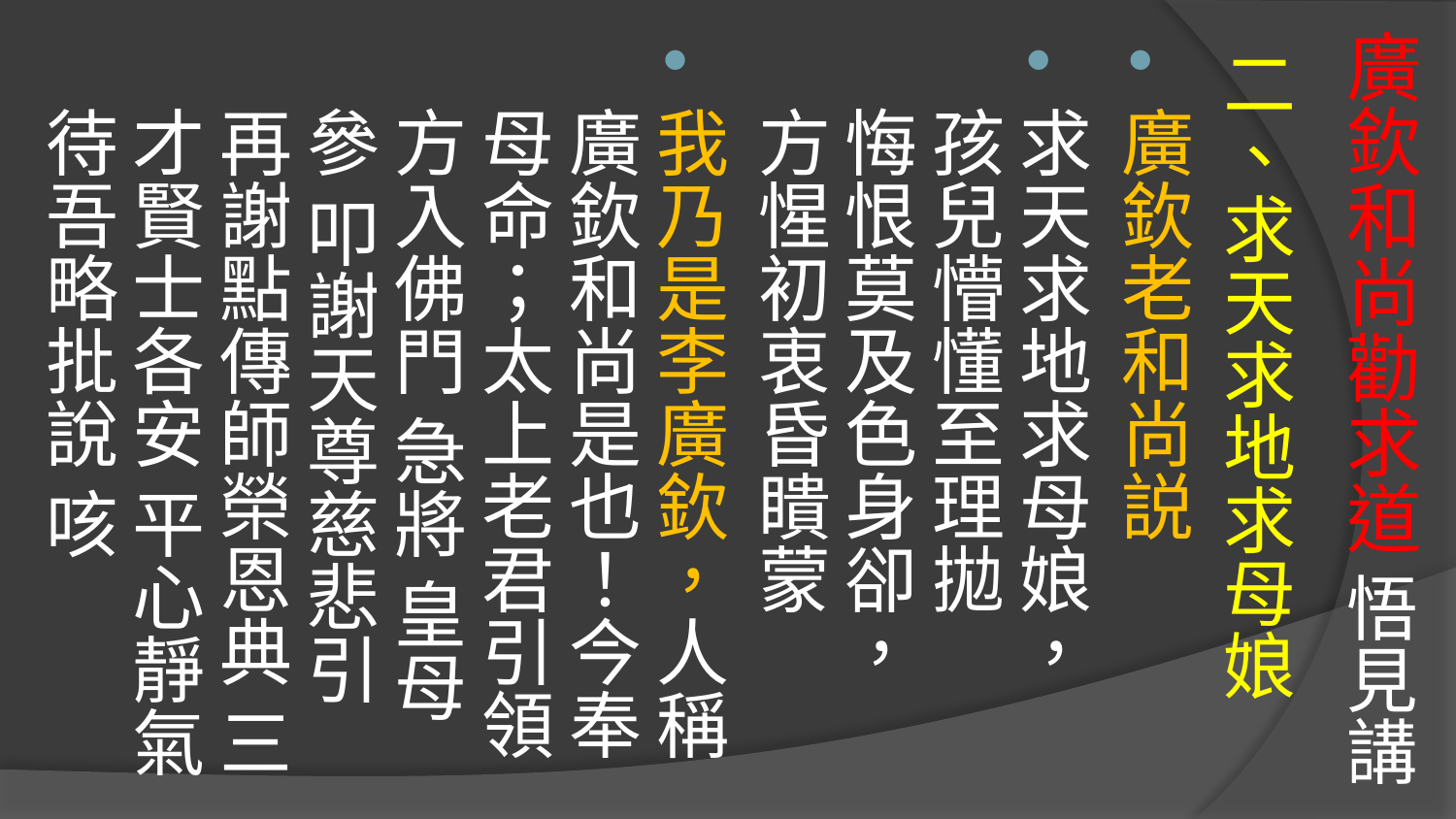

# 廣欽和尚勸求道 悟見講
二、求天求地求母娘
廣欽老和尚説
求天求地求母娘，  孩兒懵懂至理拋
悔恨莫及色身卻，  方惺初衷昏瞶蒙
我乃是李廣欽，人稱廣欽和尚是也！今奉
母命；太上老君引領 方入佛門 急將 皇母參 叩謝天尊慈悲引
再謝點傳師榮恩典 三才賢士各安 平心靜氣 待吾略批說 咳